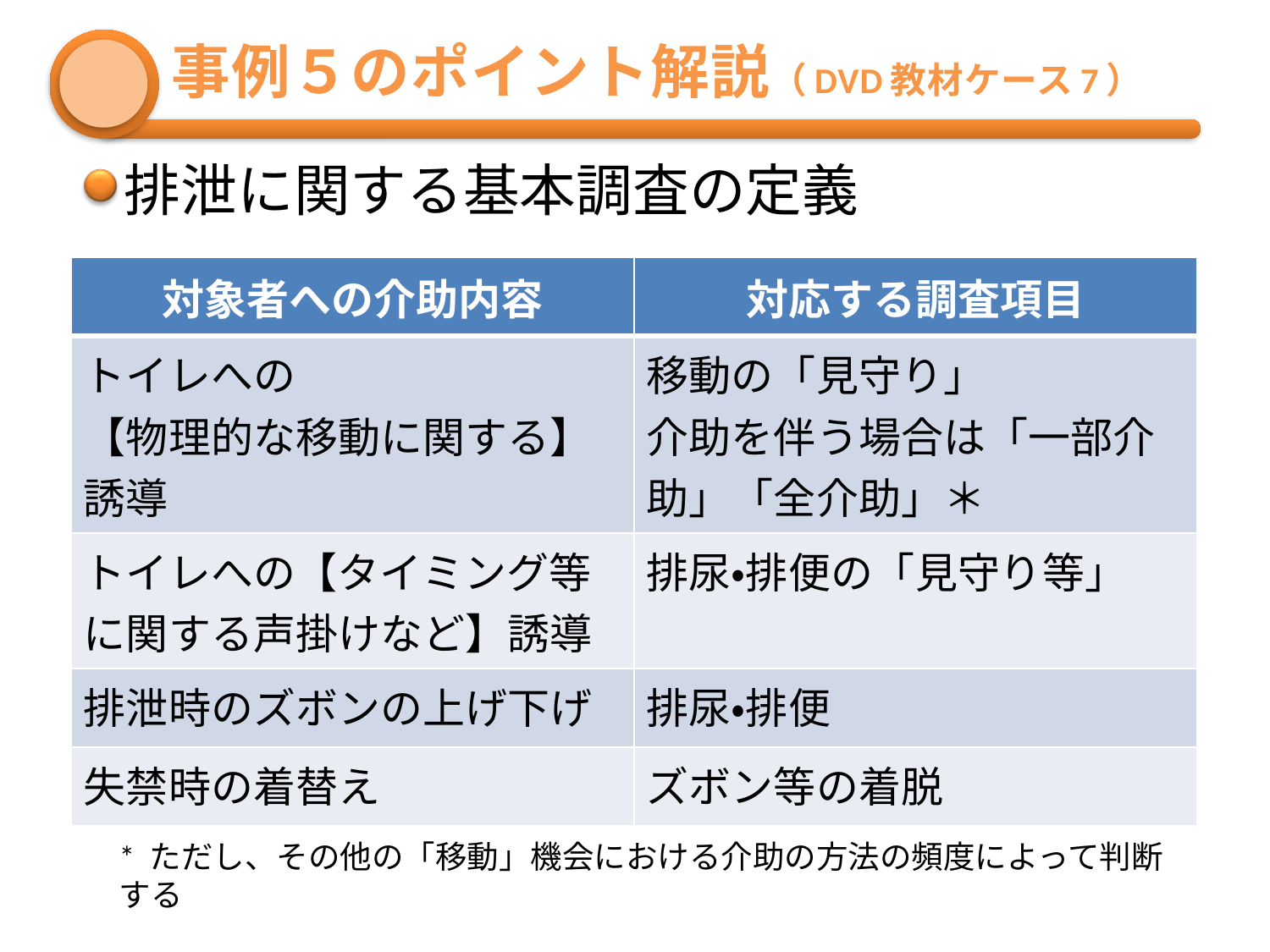

# 事例５のポイント解説（DVD教材ケース7）
排泄に関する基本調査の定義

| 対象者への介助内容 | 対応する調査項目 |
| --- | --- |
| トイレへの 【物理的な移動に関する】誘導 | 移動の「見守り」 介助を伴う場合は「一部介助」「全介助」＊ |
| トイレへの【タイミング等に関する声掛けなど】誘導 | 排尿・排便の「見守り等」 |
| 排泄時のズボンの上げ下げ | 排尿・排便 |
| 失禁時の着替え | ズボン等の着脱 |
* ただし、その他の「移動」機会における介助の方法の頻度によって判断する